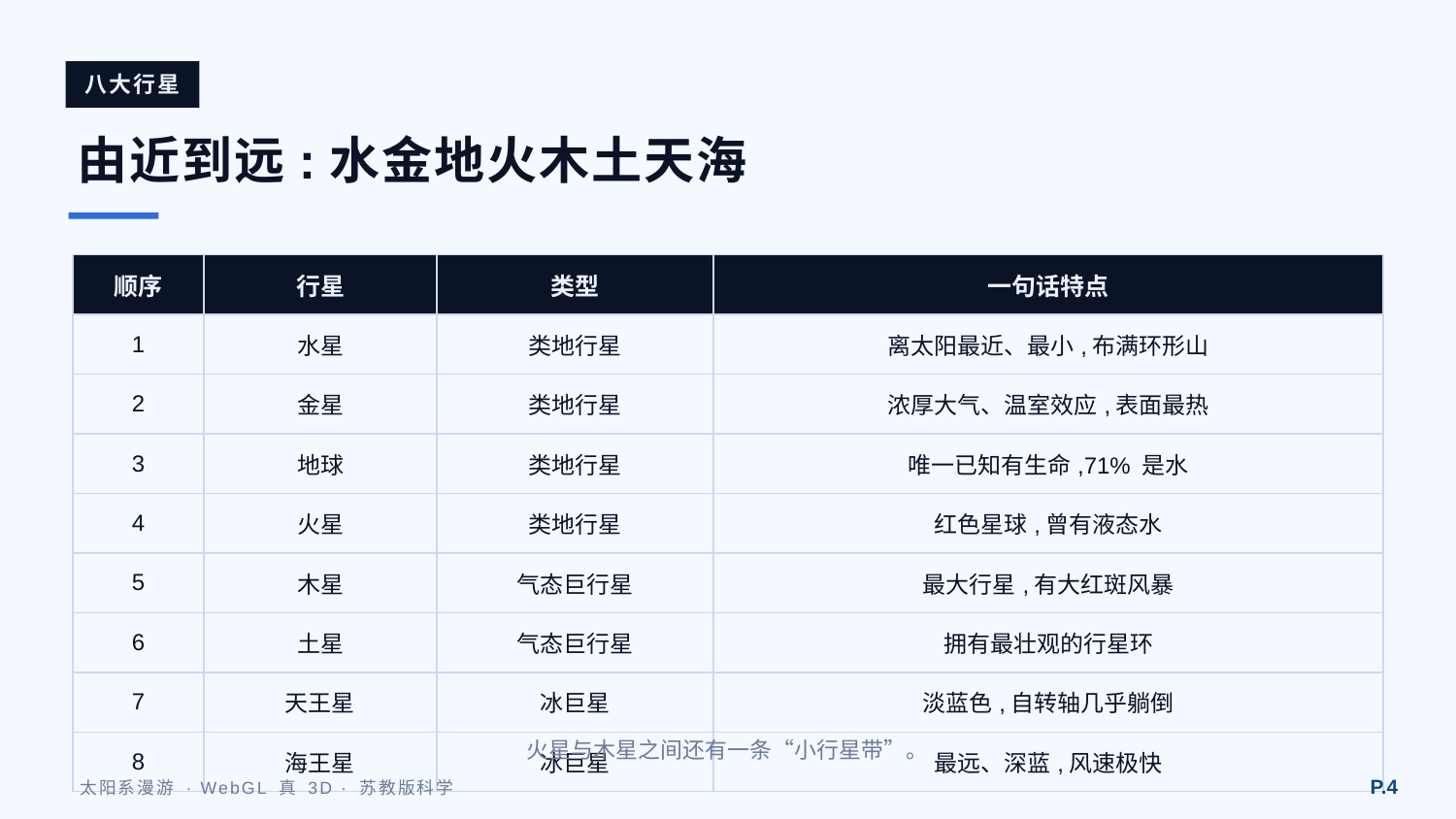

八大行星

由近到远:水金地火木土天海

| 顺序 | 行星 | 类型 | 一句话特点 |
| --- | --- | --- | --- |
| 1 | 水星 | 类地行星 | 离太阳最近、最小,布满环形山 |
| 2 | 金星 | 类地行星 | 浓厚大气、温室效应,表面最热 |
| 3 | 地球 | 类地行星 | 唯一已知有生命,71% 是水 |
| 4 | 火星 | 类地行星 | 红色星球,曾有液态水 |
| 5 | 木星 | 气态巨行星 | 最大行星,有大红斑风暴 |
| 6 | 土星 | 气态巨行星 | 拥有最壮观的行星环 |
| 7 | 天王星 | 冰巨星 | 淡蓝色,自转轴几乎躺倒 |
| 8 | 海王星 | 冰巨星 | 最远、深蓝,风速极快 |
火星与木星之间还有一条“小行星带”。
P.4
太阳系漫游 · WebGL 真 3D · 苏教版科学